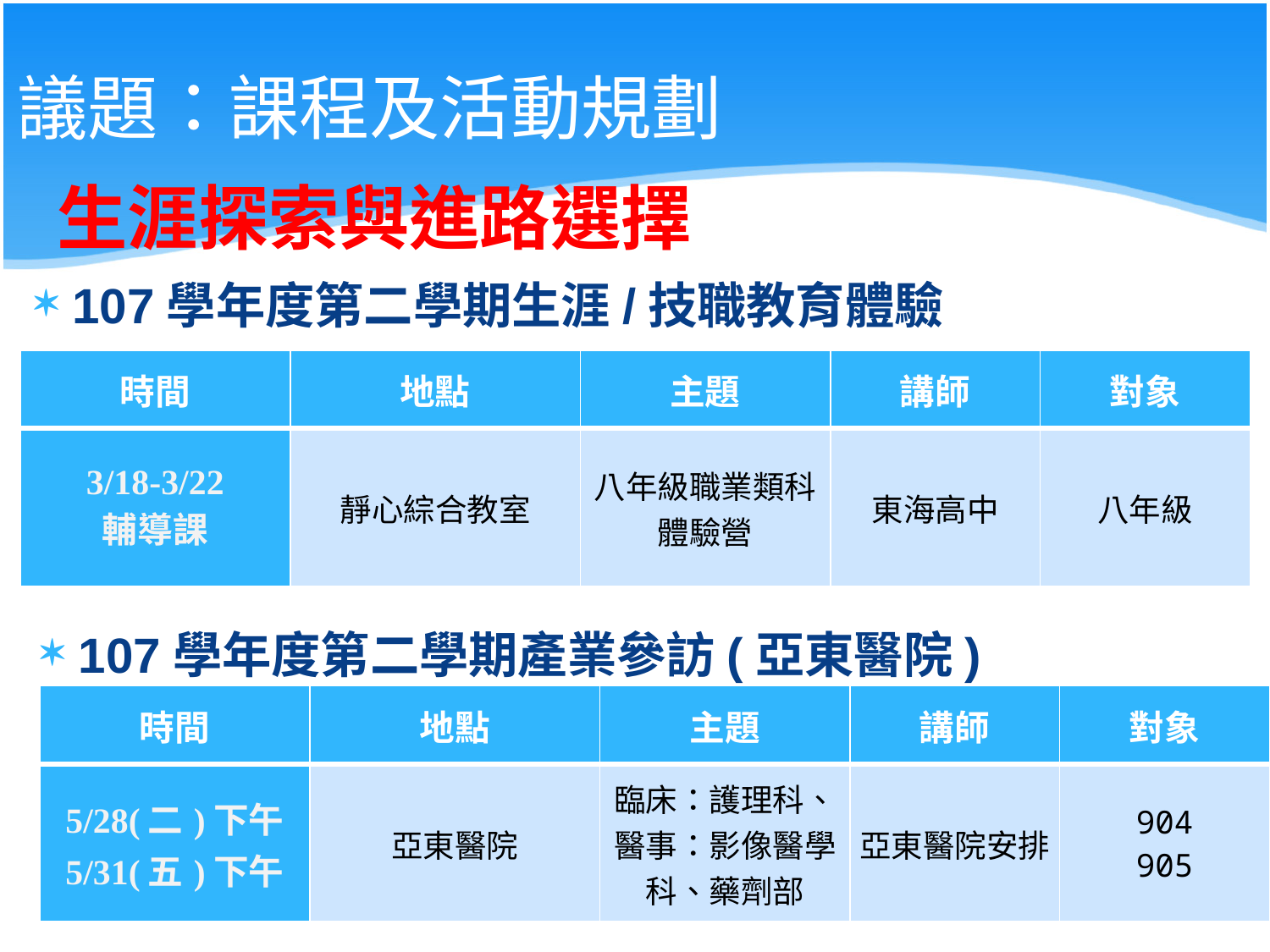

# 議題：課程及活動規劃
生涯探索與進路選擇
107學年度第二學期生涯/技職教育體驗
| 時間 | 地點 | 主題 | 講師 | 對象 |
| --- | --- | --- | --- | --- |
| 3/18-3/22 輔導課 | 靜心綜合教室 | 八年級職業類科體驗營 | 東海高中 | 八年級 |
107學年度第二學期產業參訪(亞東醫院)
| 時間 | 地點 | 主題 | 講師 | 對象 |
| --- | --- | --- | --- | --- |
| 5/28(二)下午 5/31(五)下午 | 亞東醫院 | 臨床：護理科、醫事：影像醫學科、藥劑部 | 亞東醫院安排 | 904 905 |